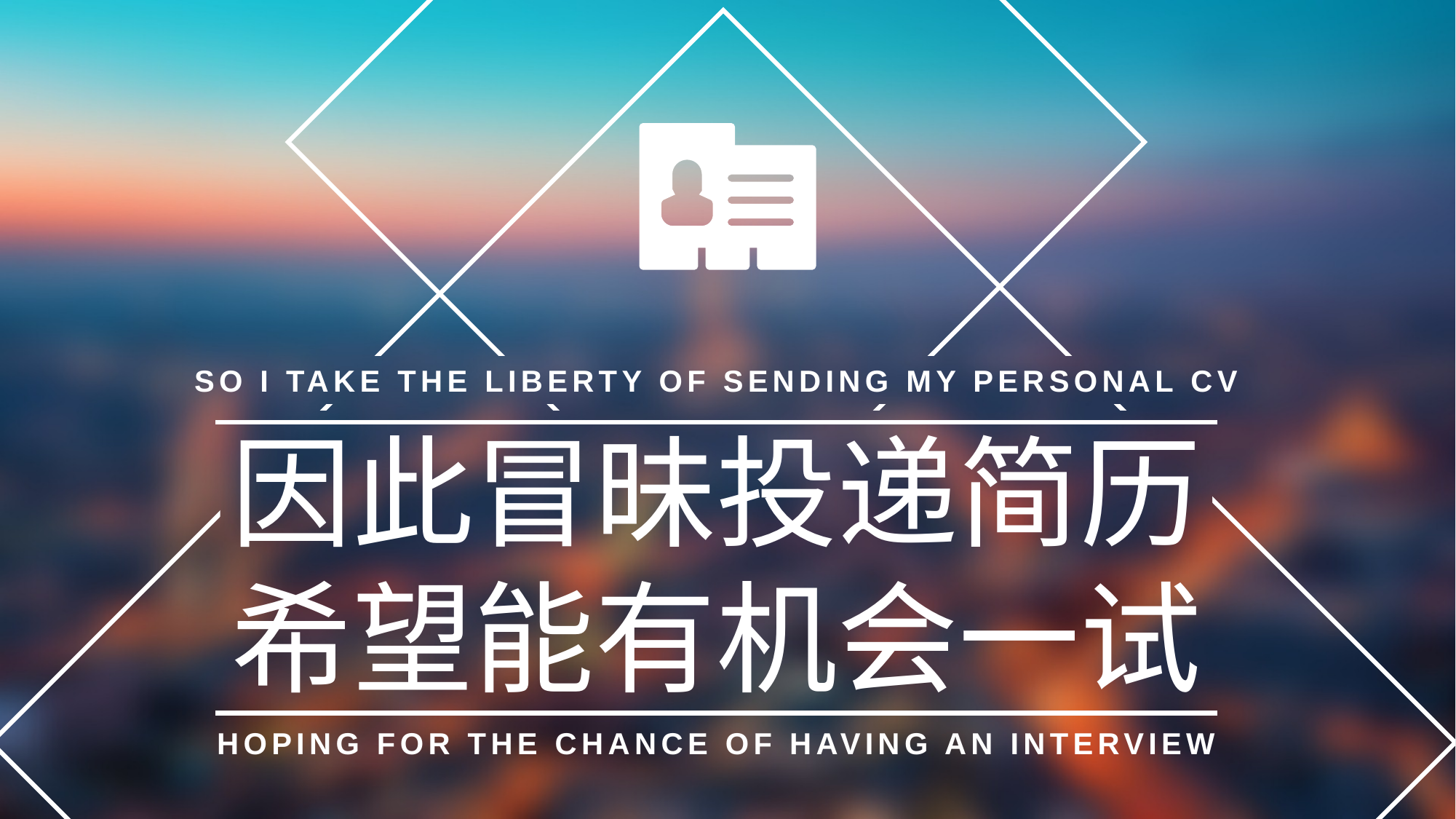

SO I TAKE THE LIBERTY OF SENDING MY PERSONAL CV
因此冒昧投递简历
希望能有机会一试
HOPING FOR THE CHANCE OF HAVING AN INTERVIEW